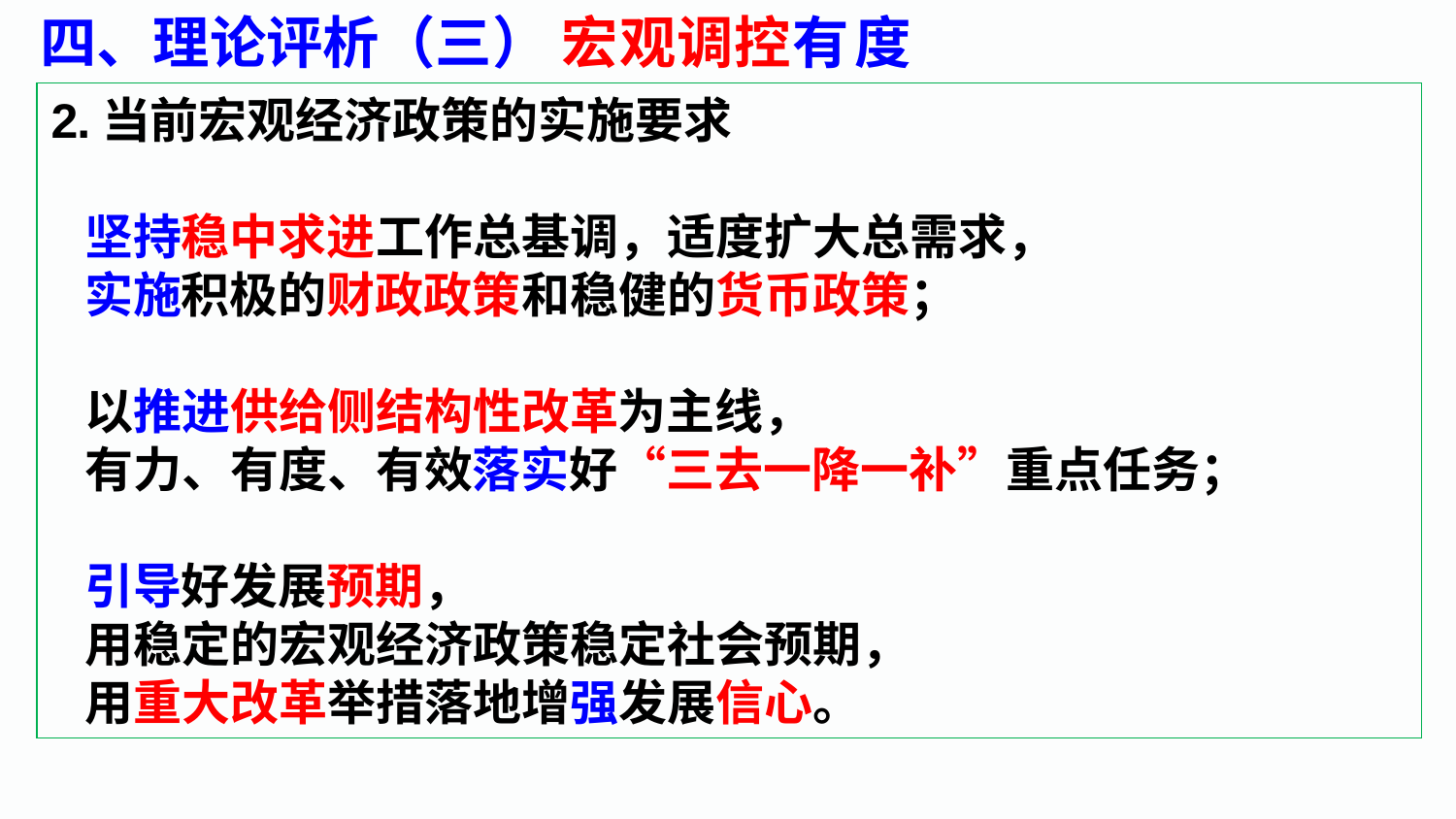

四、理论评析（三） 宏观调控有度
2.当前宏观经济政策的实施要求

  坚持稳中求进工作总基调，适度扩大总需求，
  实施积极的财政政策和稳健的货币政策；

  以推进供给侧结构性改革为主线，
  有力、有度、有效落实好“三去一降一补”重点任务；

  引导好发展预期，
  用稳定的宏观经济政策稳定社会预期，
  用重大改革举措落地增强发展信心。